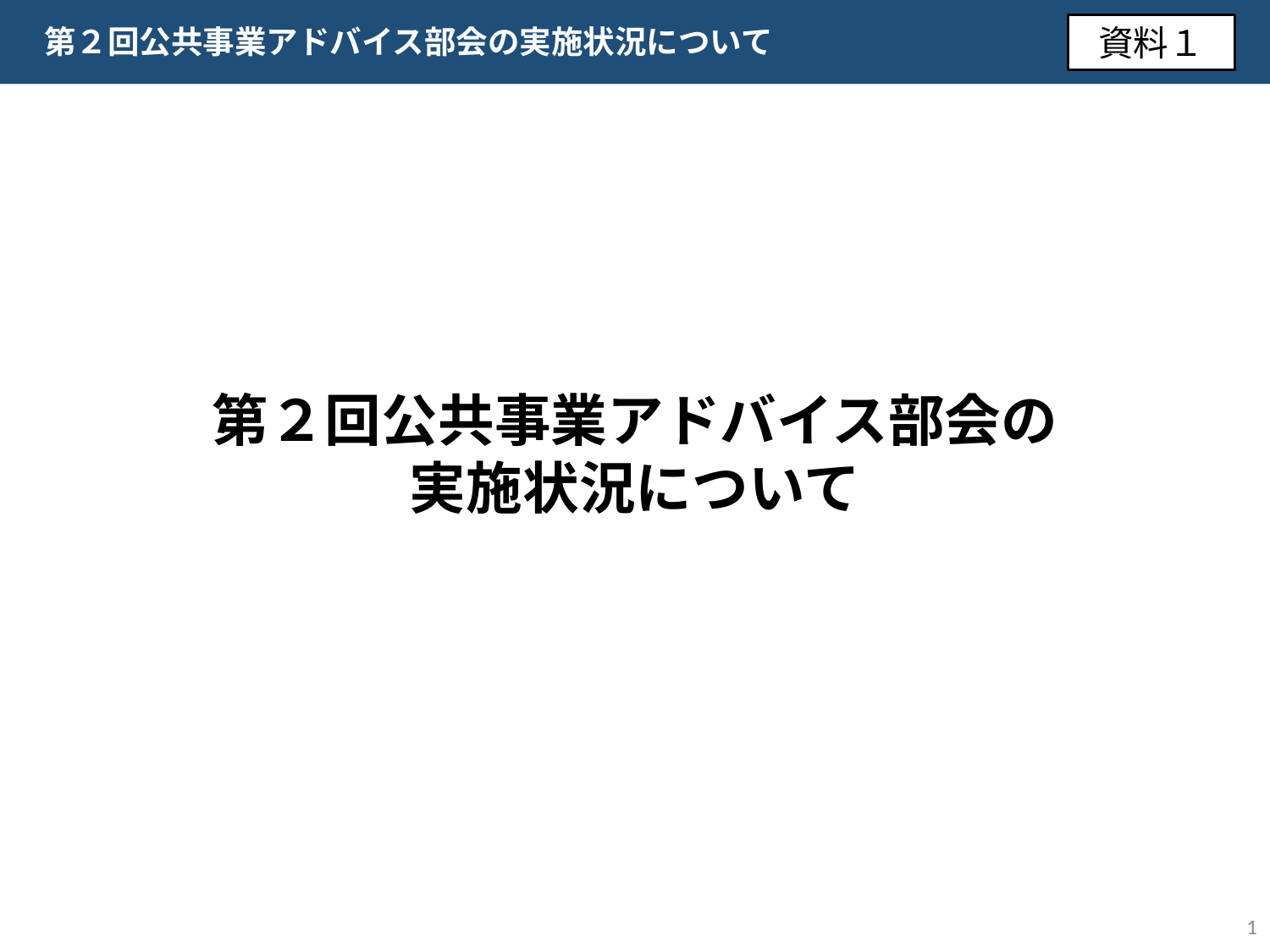

第２回公共事業アドバイス部会の実施状況について
資料１
第２回公共事業アドバイス部会の
実施状況について

1